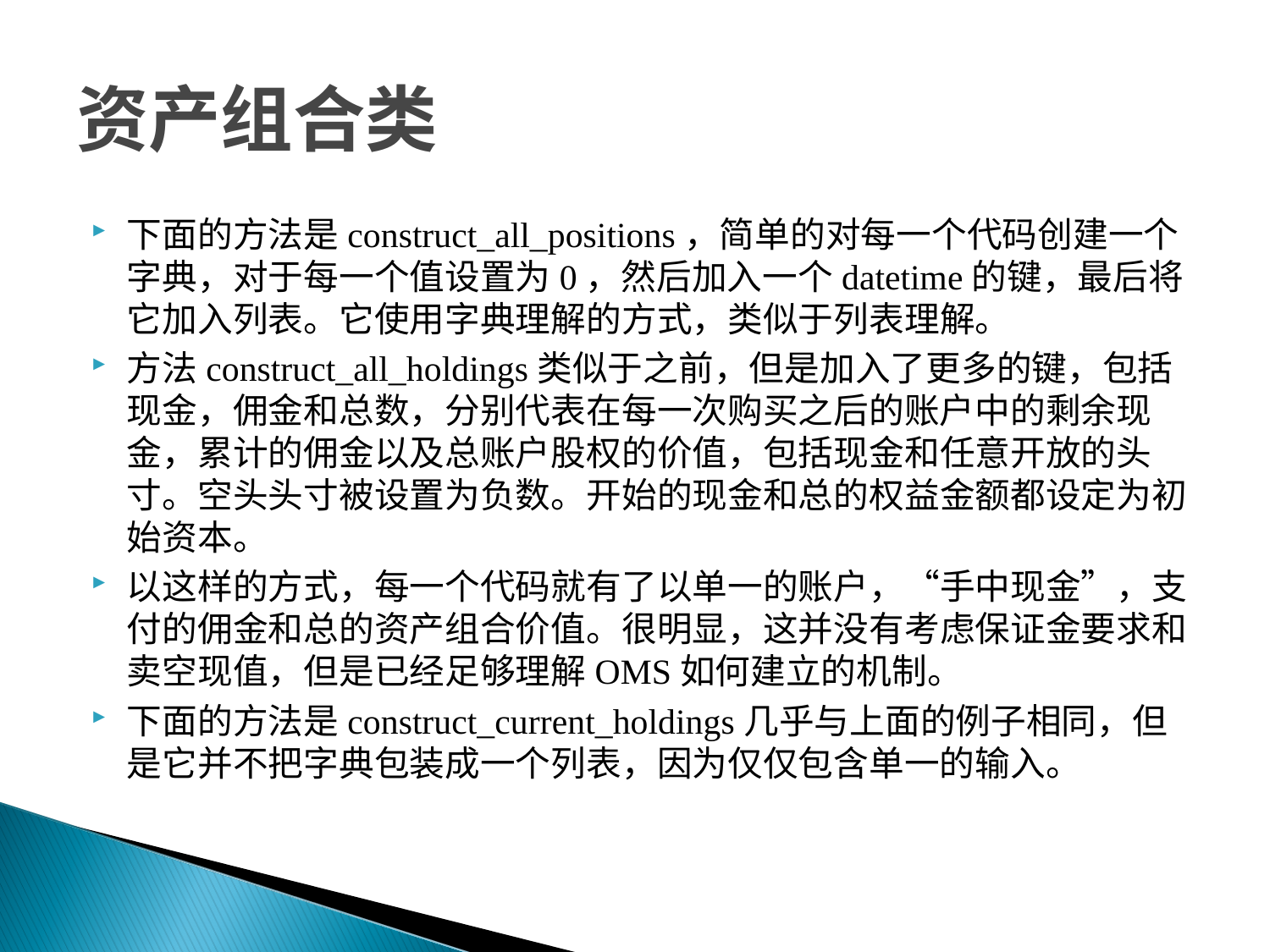

# 资产组合类
下面的方法是construct_all_positions，简单的对每一个代码创建一个字典，对于每一个值设置为0，然后加入一个datetime的键，最后将它加入列表。它使用字典理解的方式，类似于列表理解。
方法construct_all_holdings类似于之前，但是加入了更多的键，包括现金，佣金和总数，分别代表在每一次购买之后的账户中的剩余现金，累计的佣金以及总账户股权的价值，包括现金和任意开放的头寸。空头头寸被设置为负数。开始的现金和总的权益金额都设定为初始资本。
以这样的方式，每一个代码就有了以单一的账户，“手中现金”，支付的佣金和总的资产组合价值。很明显，这并没有考虑保证金要求和卖空现值，但是已经足够理解OMS如何建立的机制。
下面的方法是construct_current_holdings几乎与上面的例子相同，但是它并不把字典包装成一个列表，因为仅仅包含单一的输入。